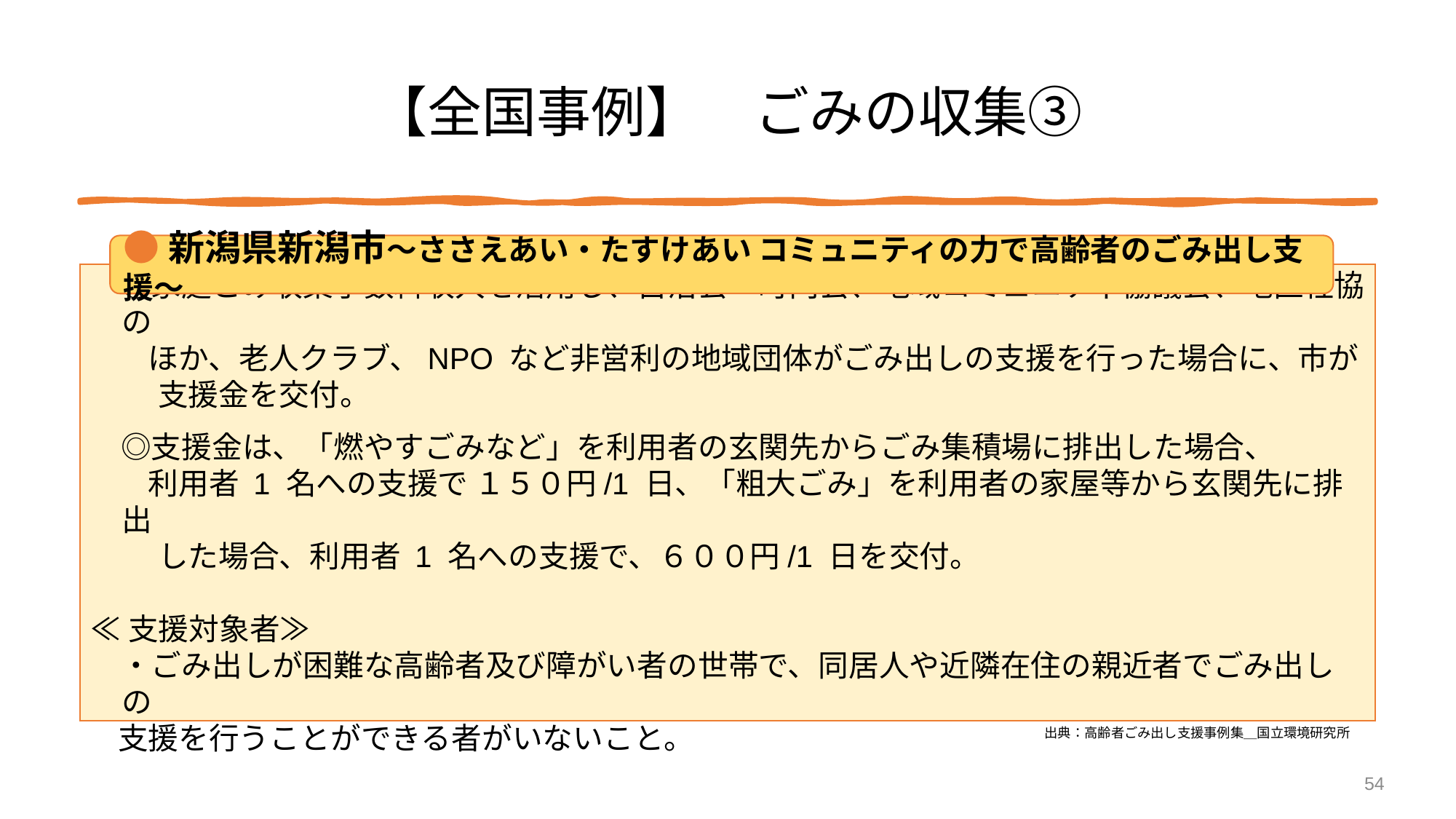

# 【全国事例】　ごみの収集③

●新潟県新潟市～ささえあい・たすけあい コミュニティの力で高齢者のごみ出し支援～

　◎家庭ごみ収集手数料収入を活用し、自治会・町内会、地域コミュニティ協議会、地区社協の
   　ほか、老人クラブ、NPO など非営利の地域団体がごみ出しの支援を行った場合に、市が
　　 支援金を交付。

　◎支援金は、「燃やすごみなど」を利用者の玄関先からごみ集積場に排出した場合、
   　利用者 1 名への支援で １５０円/1 日、「粗大ごみ」を利用者の家屋等から玄関先に排出
　　 した場合、利用者 1 名への支援で、６００円/1 日を交付。

≪支援対象者≫
　・ごみ出しが困難な高齢者及び障がい者の世帯で、同居人や近隣在住の親近者でごみ出しの
   支援を行うことができる者がいないこと。

出典：高齢者ごみ出し支援事例集＿国立環境研究所
54